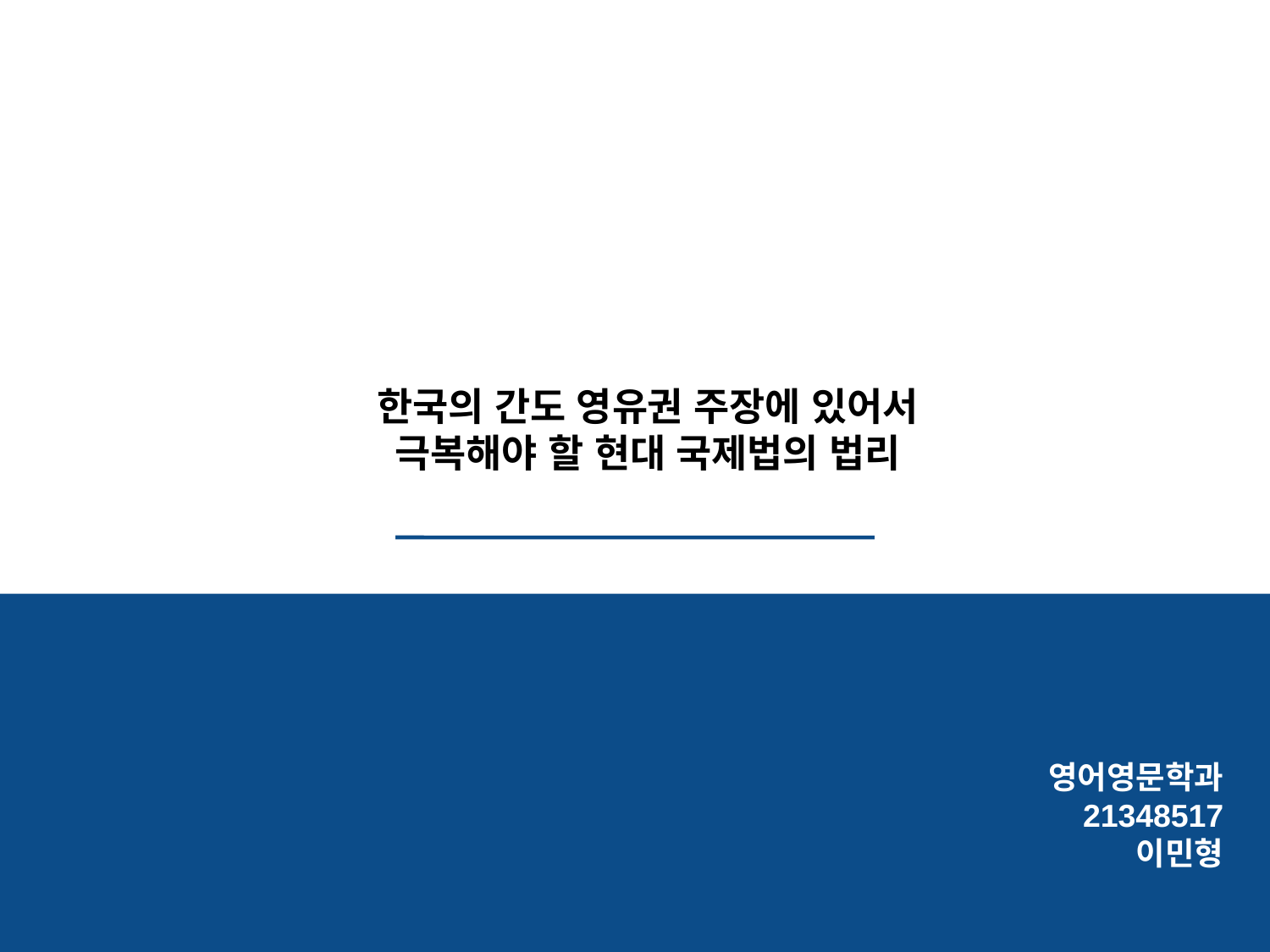

한국의 간도 영유권 주장에 있어서 극복해야 할 현대 국제법의 법리

영어영문학과
21348517
이민형